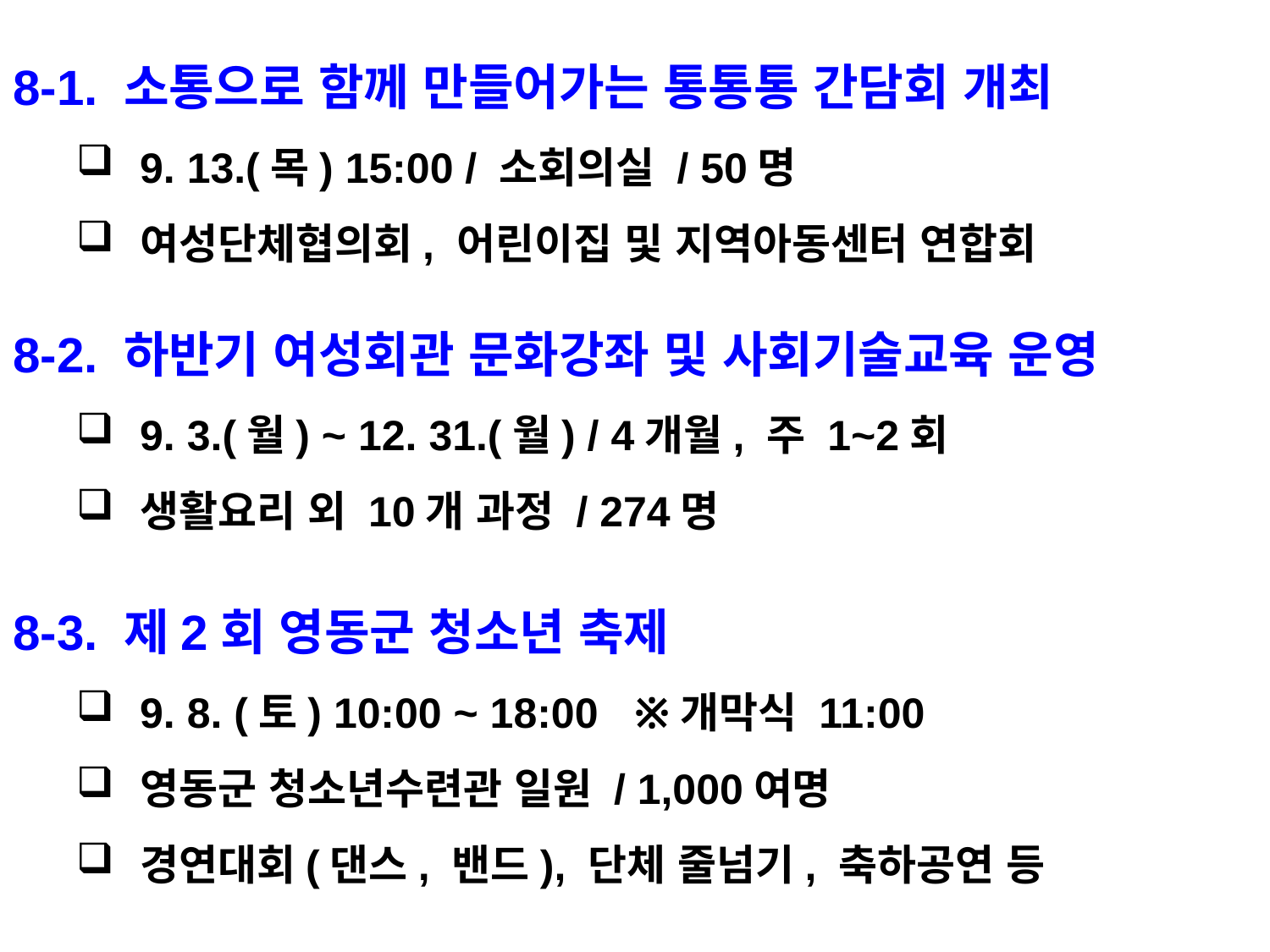

8-1. 소통으로 함께 만들어가는 통통통 간담회 개최
9. 13.(목) 15:00 / 소회의실 / 50명
여성단체협의회, 어린이집 및 지역아동센터 연합회

8-2. 하반기 여성회관 문화강좌 및 사회기술교육 운영
9. 3.(월) ~ 12. 31.(월) / 4개월, 주 1~2회
생활요리 외 10개 과정 / 274명

8-3. 제2회 영동군 청소년 축제
9. 8. (토) 10:00 ~ 18:00   ※개막식 11:00
영동군 청소년수련관 일원 / 1,000여명
경연대회(댄스, 밴드), 단체 줄넘기, 축하공연 등